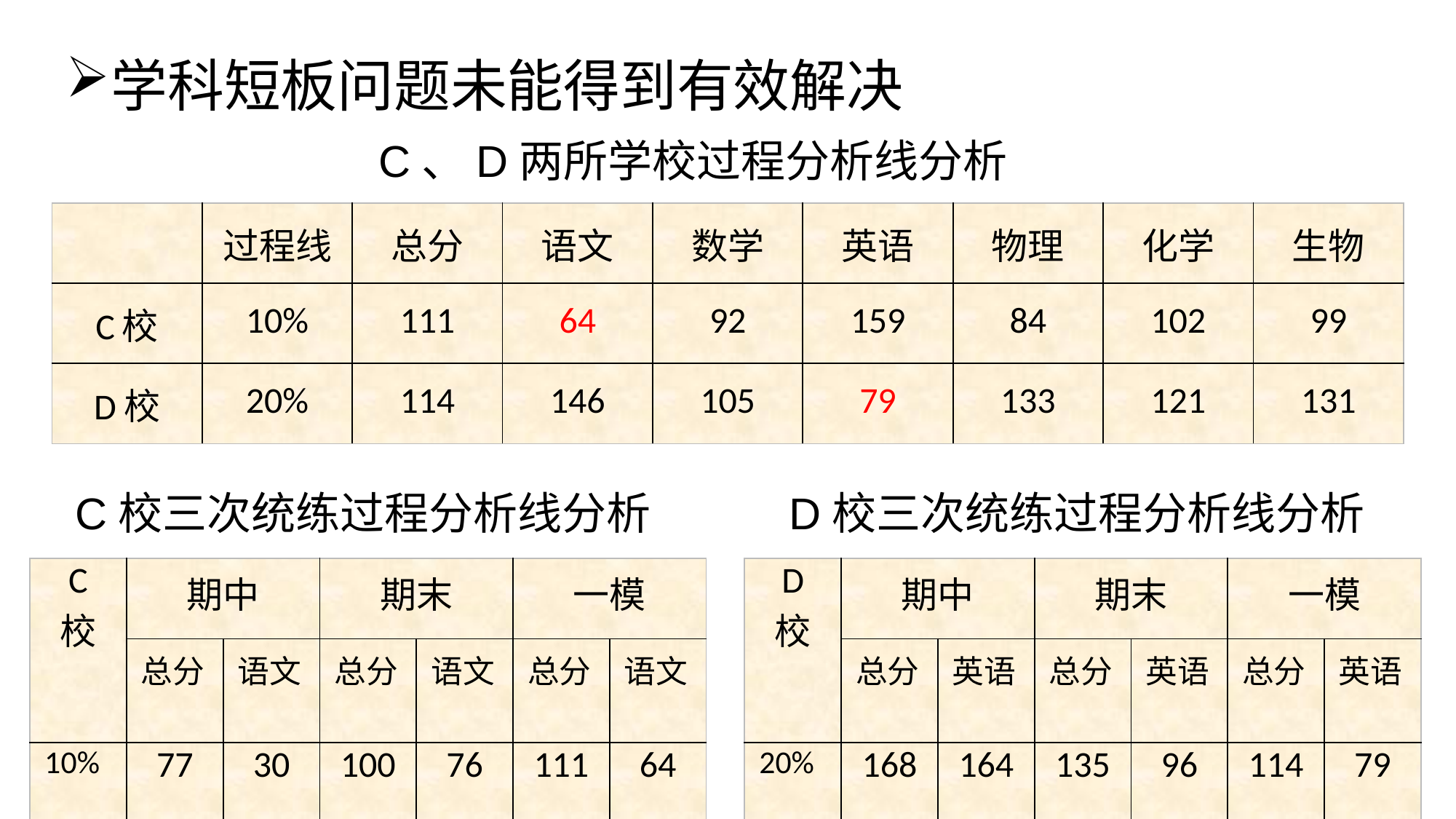

学科短板问题未能得到有效解决
# C、D两所学校过程分析线分析
|  | 过程线 | 总分 | 语文 | 数学 | 英语 | 物理 | 化学 | 生物 |
| --- | --- | --- | --- | --- | --- | --- | --- | --- |
| C校 | 10% | 111 | 64 | 92 | 159 | 84 | 102 | 99 |
| D校 | 20% | 114 | 146 | 105 | 79 | 133 | 121 | 131 |
C校三次统练过程分析线分析
D校三次统练过程分析线分析
| C 校 | 期中 |  | 期末 |  | 一模 |  |
| --- | --- | --- | --- | --- | --- | --- |
|  | 总分 | 语文 | 总分 | 语文 | 总分 | 语文 |
| 10% | 77 | 30 | 100 | 76 | 111 | 64 |
| D 校 | 期中 |  | 期末 |  | 一模 |  |
| --- | --- | --- | --- | --- | --- | --- |
|  | 总分 | 英语 | 总分 | 英语 | 总分 | 英语 |
| 20% | 168 | 164 | 135 | 96 | 114 | 79 |